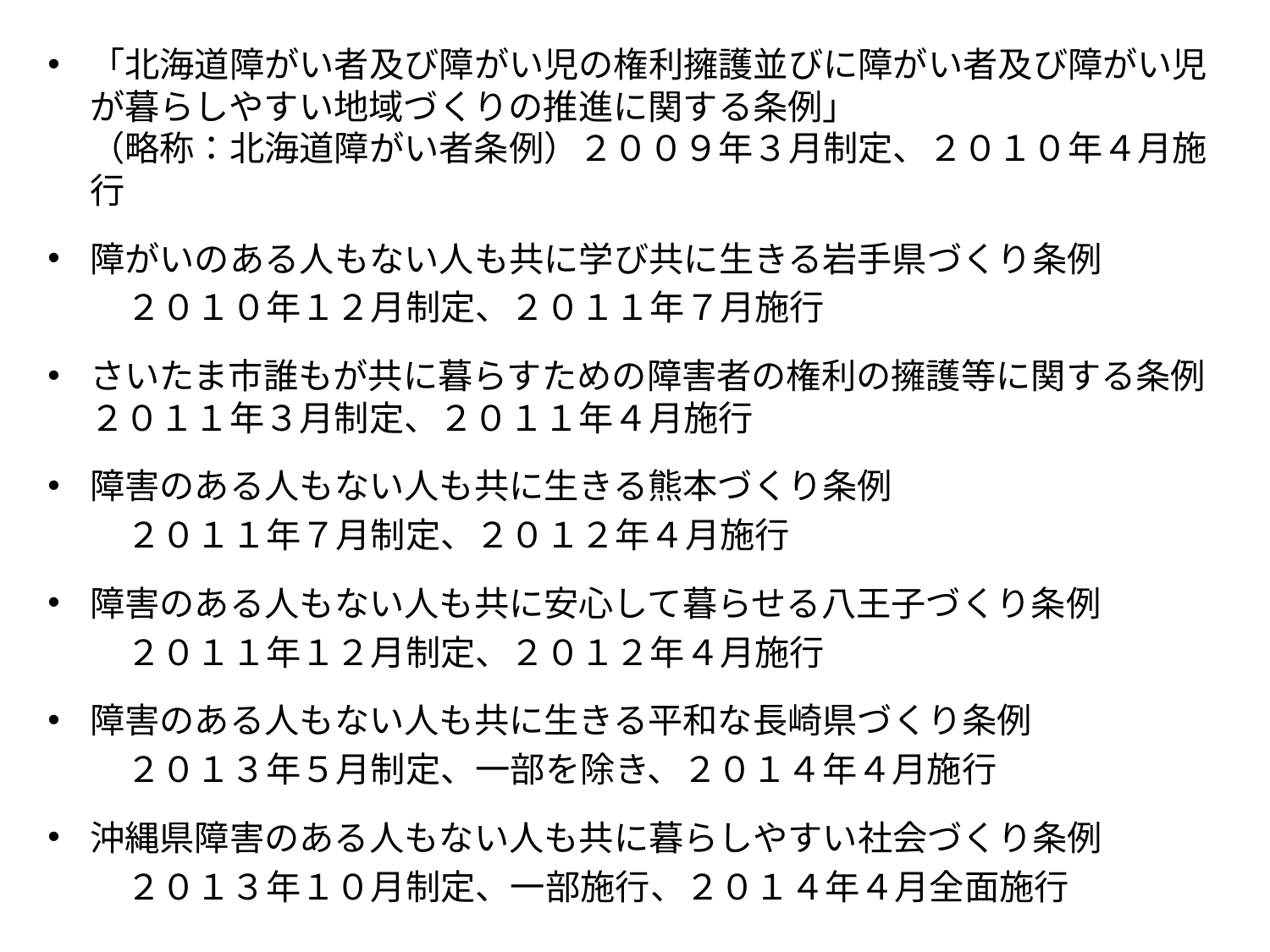

「北海道障がい者及び障がい児の権利擁護並びに障がい者及び障がい児が暮らしやすい地域づくりの推進に関する条例」
（略称：北海道障がい者条例）２００９年３月制定、２０１０年４月施行
障がいのある人もない人も共に学び共に生きる岩手県づくり条例
	２０１０年１２月制定、２０１１年７月施行
さいたま市誰もが共に暮らすための障害者の権利の擁護等に関する条例		２０１１年３月制定、２０１１年４月施行
障害のある人もない人も共に生きる熊本づくり条例
	２０１１年７月制定、２０１２年４月施行
障害のある人もない人も共に安心して暮らせる八王子づくり条例
	２０１１年１２月制定、２０１２年４月施行
障害のある人もない人も共に生きる平和な長崎県づくり条例
	２０１３年５月制定、一部を除き、２０１４年４月施行
沖縄県障害のある人もない人も共に暮らしやすい社会づくり条例
	２０１３年１０月制定、一部施行、２０１４年４月全面施行